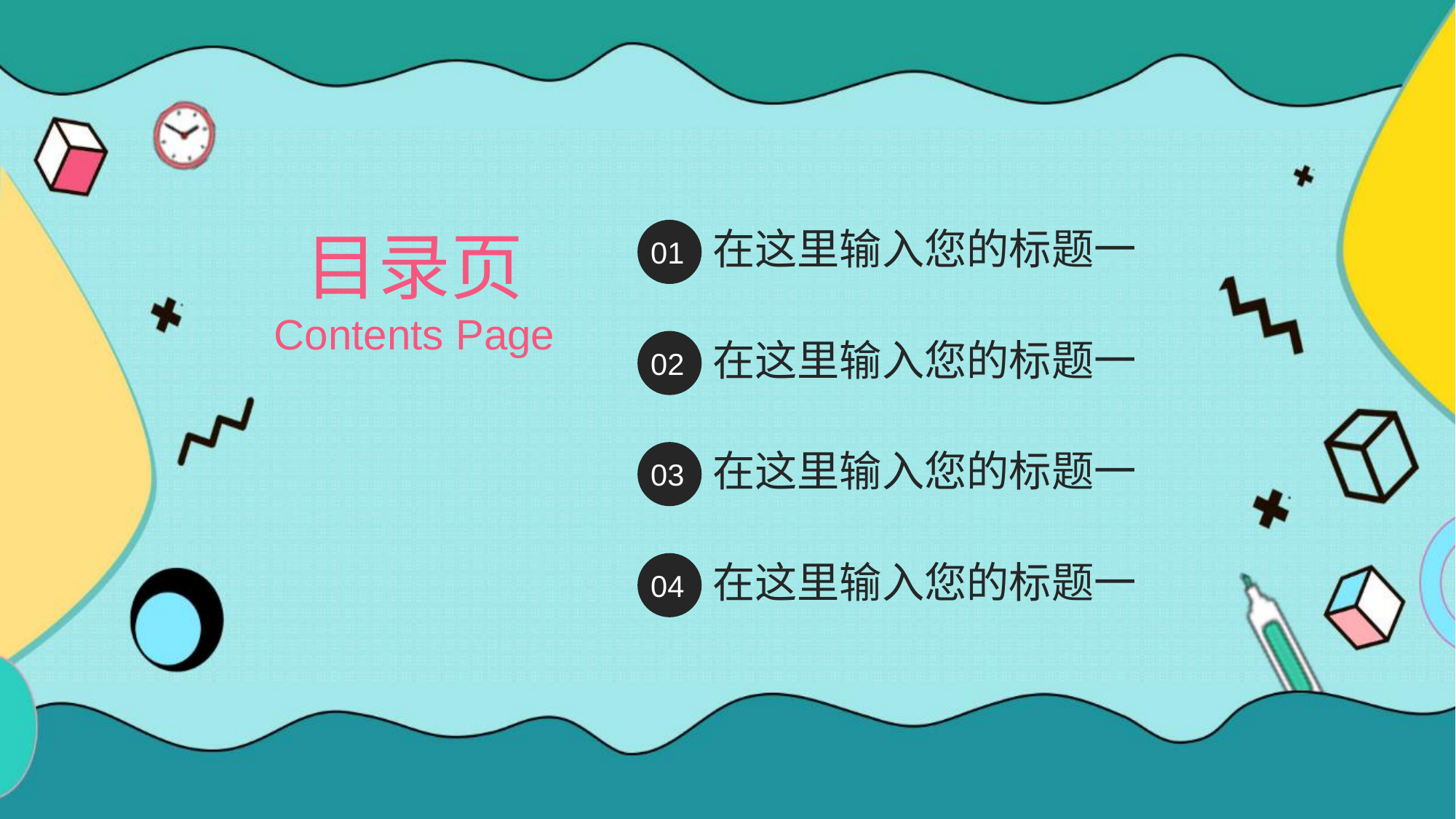

目录页
在这里输入您的标题一

01
Contents Page
在这里输入您的标题一

02
在这里输入您的标题一

03
在这里输入您的标题一

04